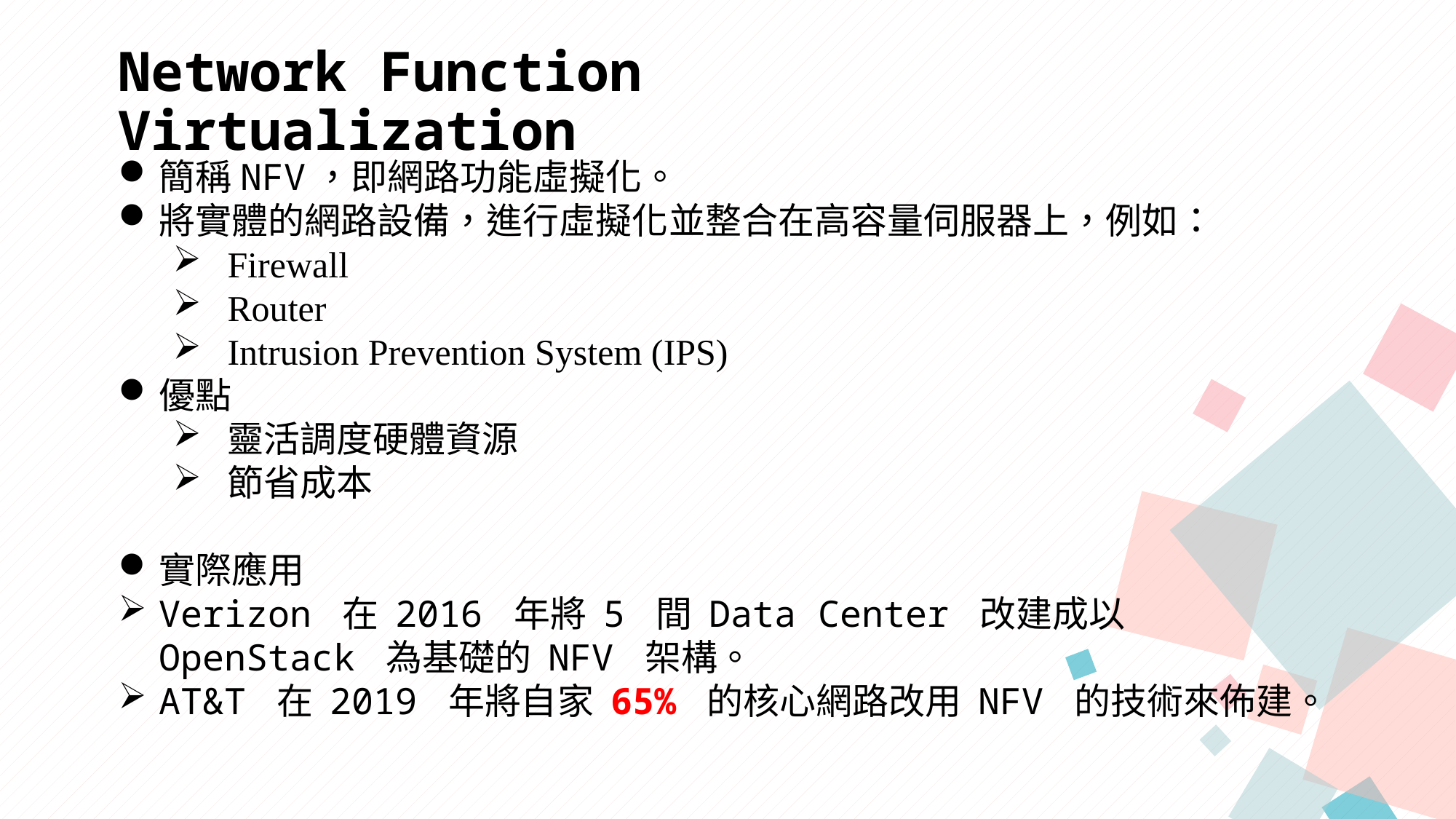

Network Function Virtualization
簡稱NFV，即網路功能虛擬化。
將實體的網路設備，進行虛擬化並整合在高容量伺服器上，例如：
Firewall
Router
Intrusion Prevention System (IPS)
優點
靈活調度硬體資源
節省成本

實際應用
Verizon 在 2016 年將 5 間 Data Center 改建成以 OpenStack 為基礎的 NFV 架構。
AT&T 在 2019 年將自家 65% 的核心網路改用 NFV 的技術來佈建。